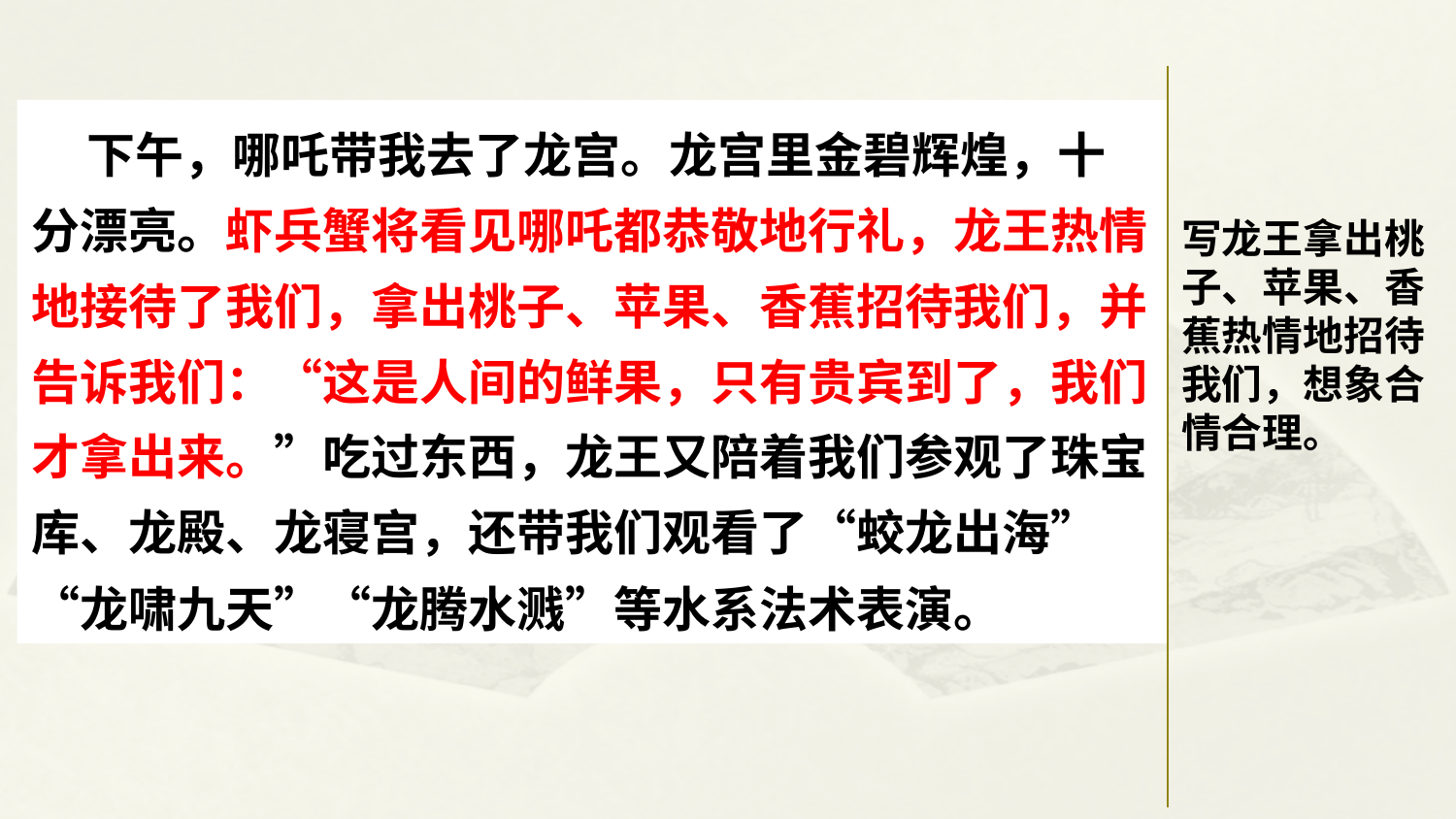

下午，哪吒带我去了龙宫。龙宫里金碧辉煌，十分漂亮。虾兵蟹将看见哪吒都恭敬地行礼，龙王热情地接待了我们，拿出桃子、苹果、香蕉招待我们，并告诉我们：“这是人间的鲜果，只有贵宾到了，我们才拿出来。”吃过东西，龙王又陪着我们参观了珠宝库、龙殿、龙寝宫，还带我们观看了“蛟龙出海”“龙啸九天”“龙腾水溅”等水系法术表演。
写龙王拿出桃子、苹果、香蕉热情地招待我们，想象合情合理。